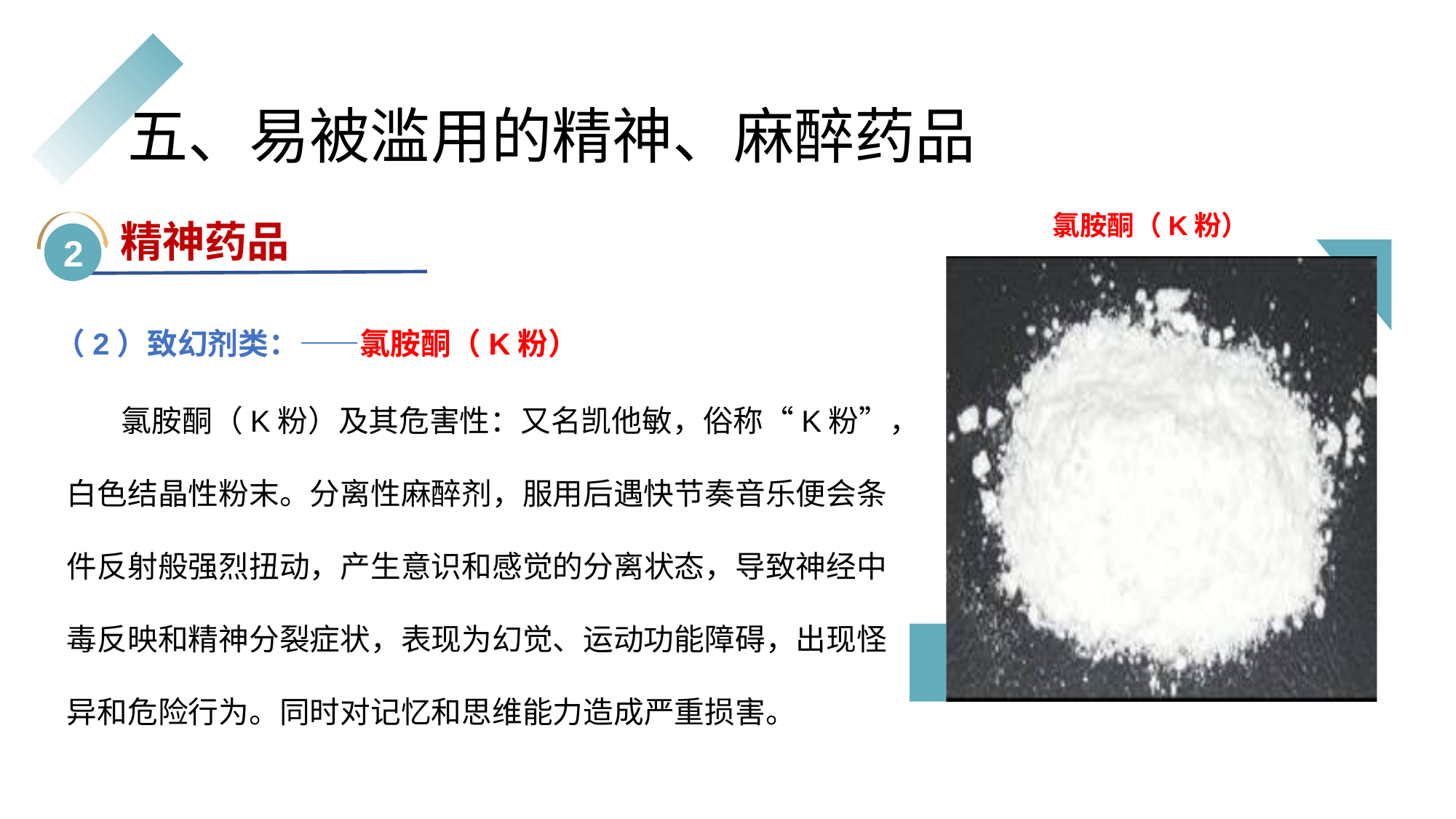

# 五、易被滥用的精神、麻醉药品

氯胺酮（K粉）
精神药品

2

（2）致幻剂类：——氯胺酮（K粉）

氯胺酮（K粉）及其危害性：又名凯他敏，俗称“K粉”，白色结晶性粉末。分离性麻醉剂，服用后遇快节奏音乐便会条件反射般强烈扭动，产生意识和感觉的分离状态，导致神经中毒反映和精神分裂症状，表现为幻觉、运动功能障碍，出现怪异和危险行为。同时对记忆和思维能力造成严重损害。